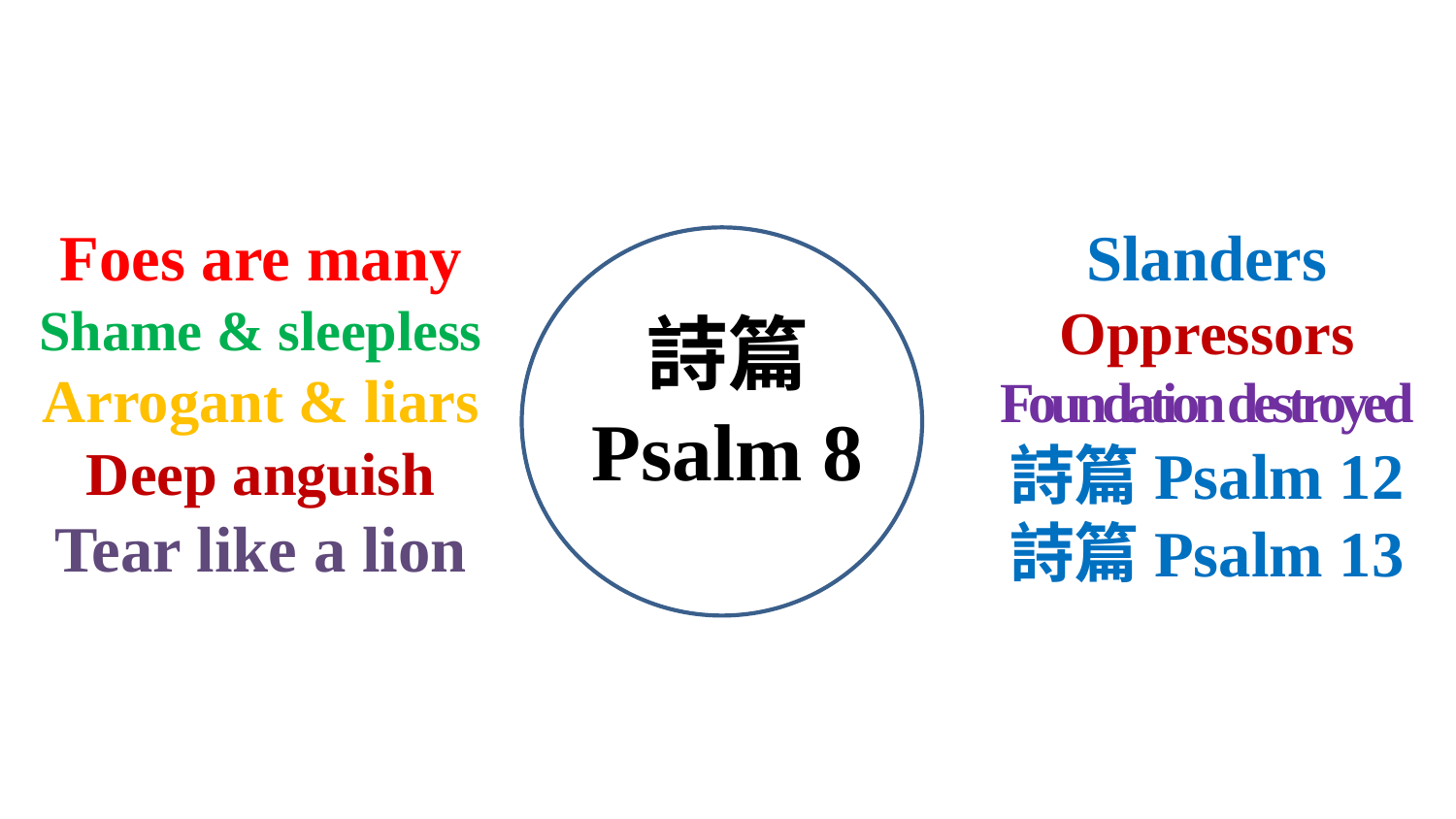

Foes are many
Shame & sleepless
Arrogant & liars
Deep anguish
Tear like a lion
Slanders
Oppressors
Foundation destroyed
詩篇Psalm 12
詩篇Psalm 13

詩篇
Psalm 8